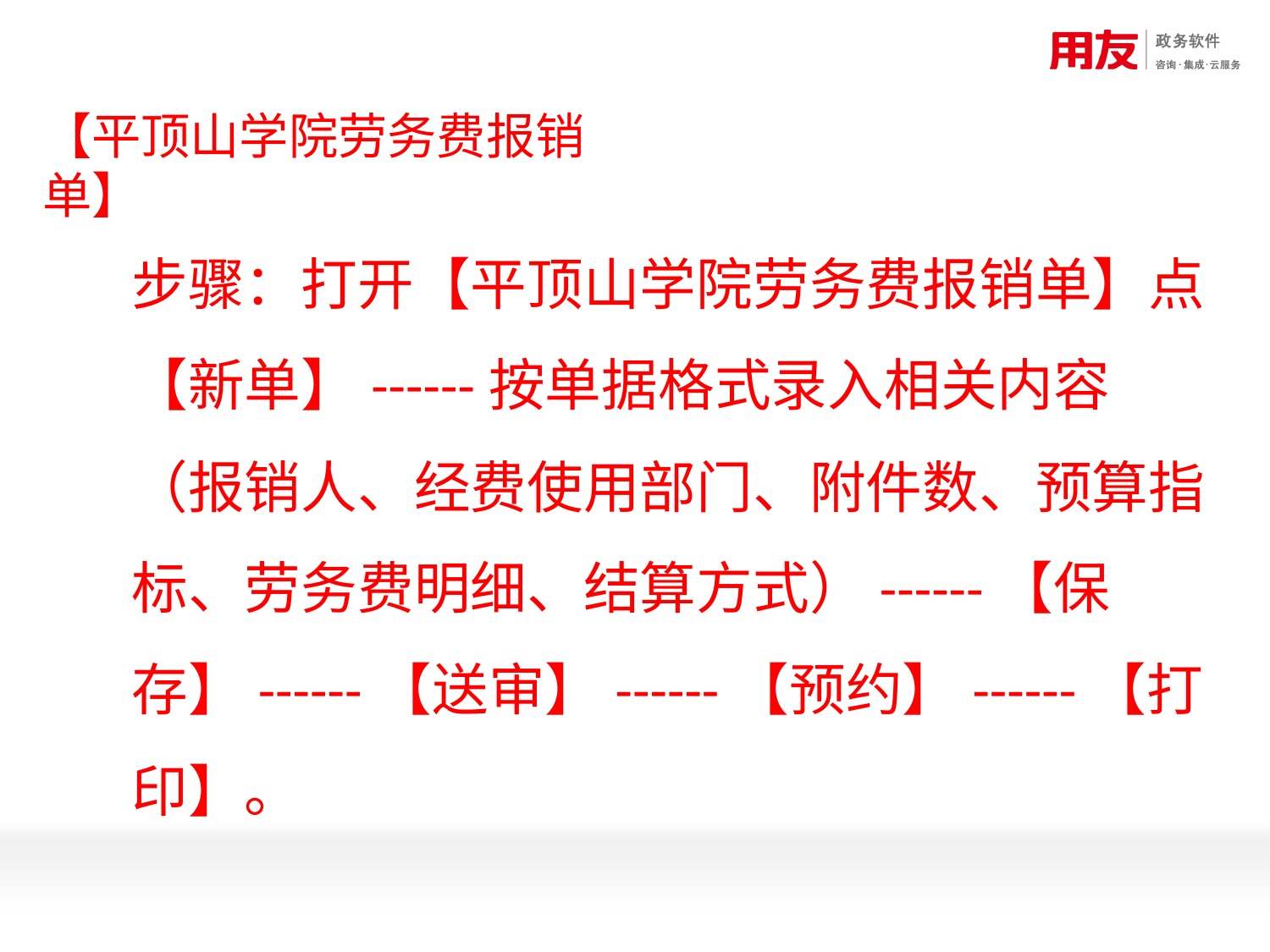

#
【平顶山学院劳务费报销单】
步骤：打开【平顶山学院劳务费报销单】点【新单】------按单据格式录入相关内容（报销人、经费使用部门、附件数、预算指标、劳务费明细、结算方式）------【保存】------【送审】------【预约】------【打印】。